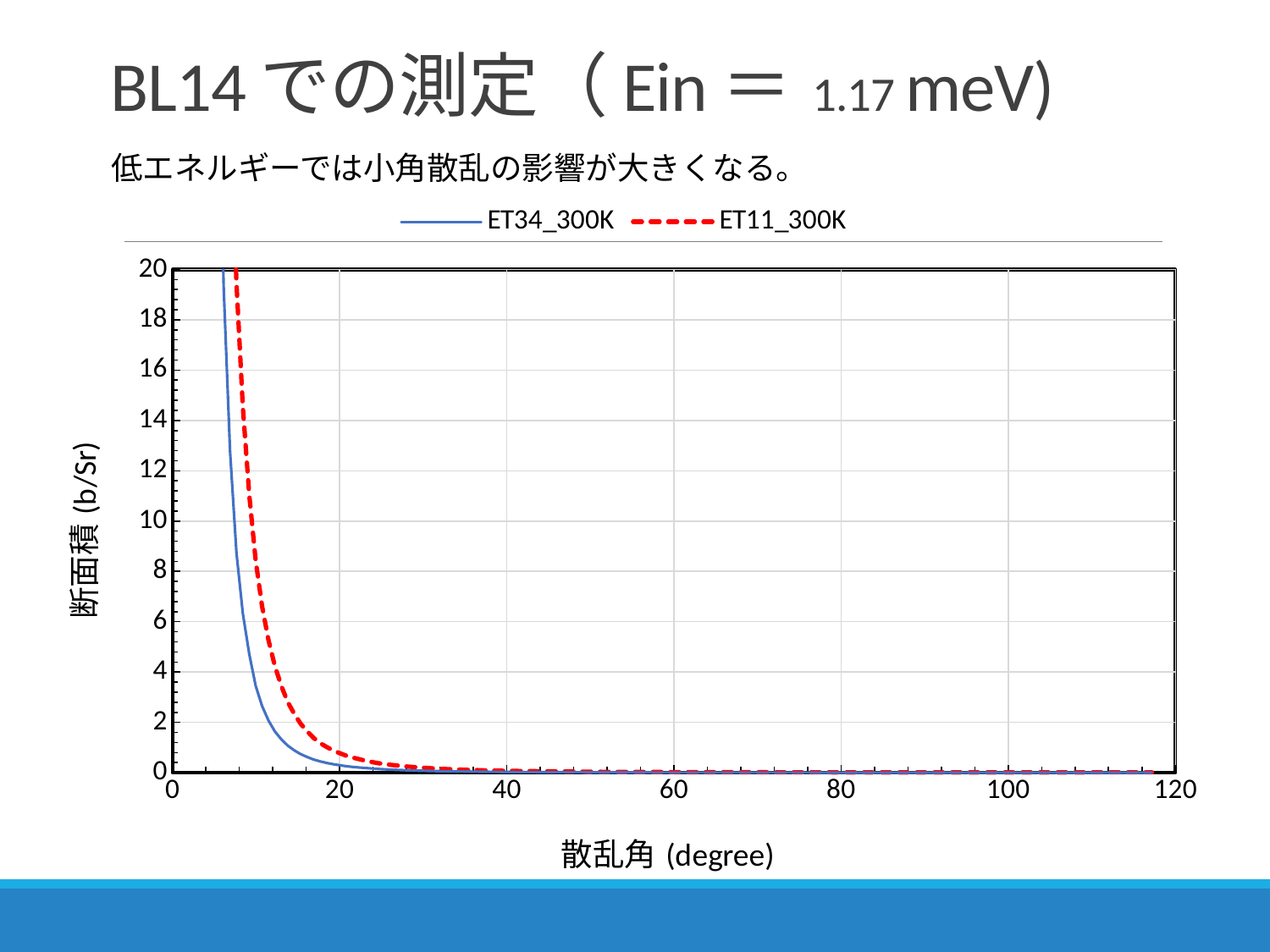

# BL14での測定（Ein＝ 1.17 meV)
低エネルギーでは小角散乱の影響が大きくなる。

### Chart

| Category | ET34_300K | ET11_300K |
|---|---|---|